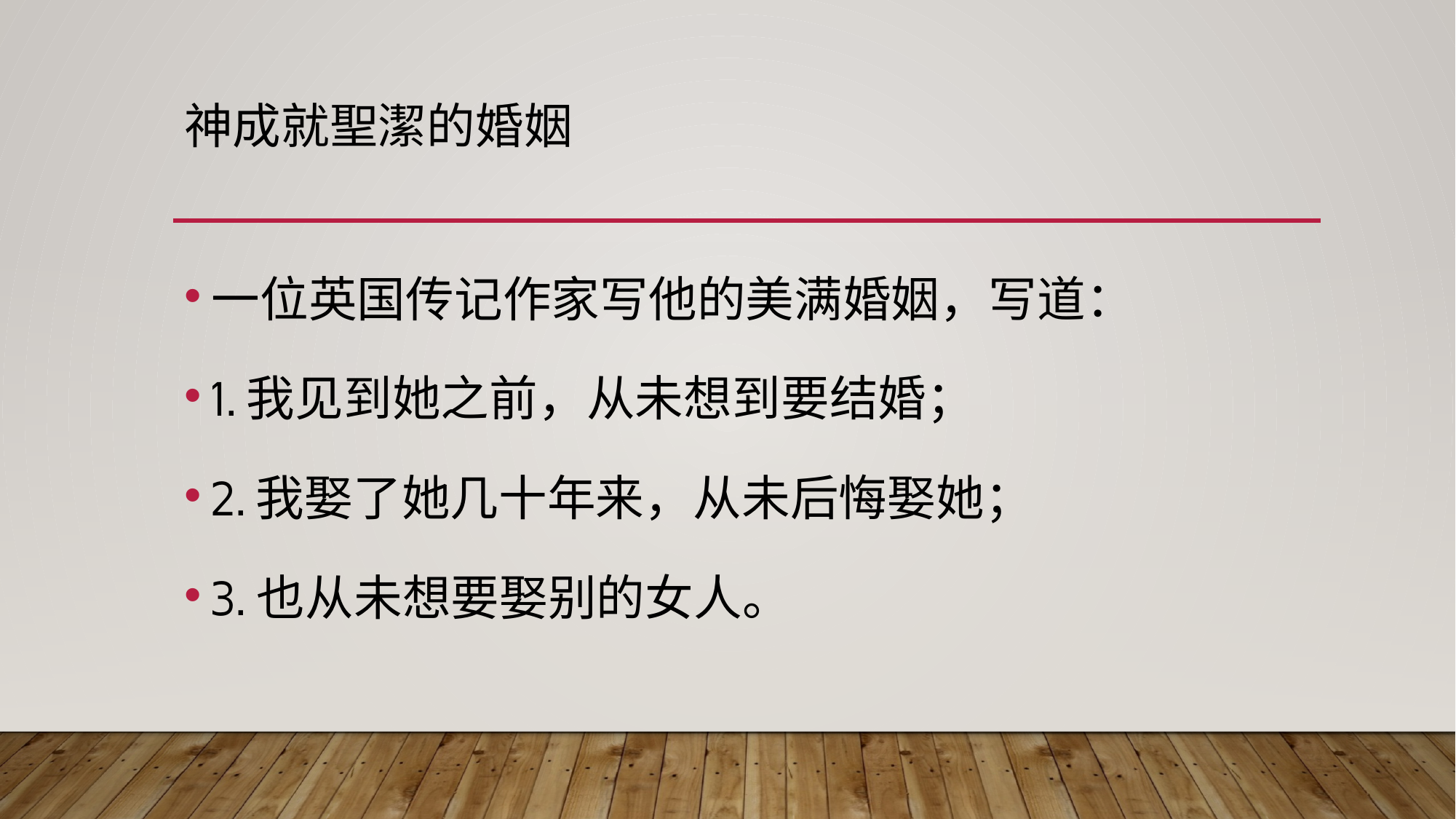

# 神成就聖潔的婚姻
一位英国传记作家写他的美满婚姻，写道：
1.我见到她之前，从未想到要结婚；
2.我娶了她几十年来，从未后悔娶她；
3.也从未想要娶别的女人。